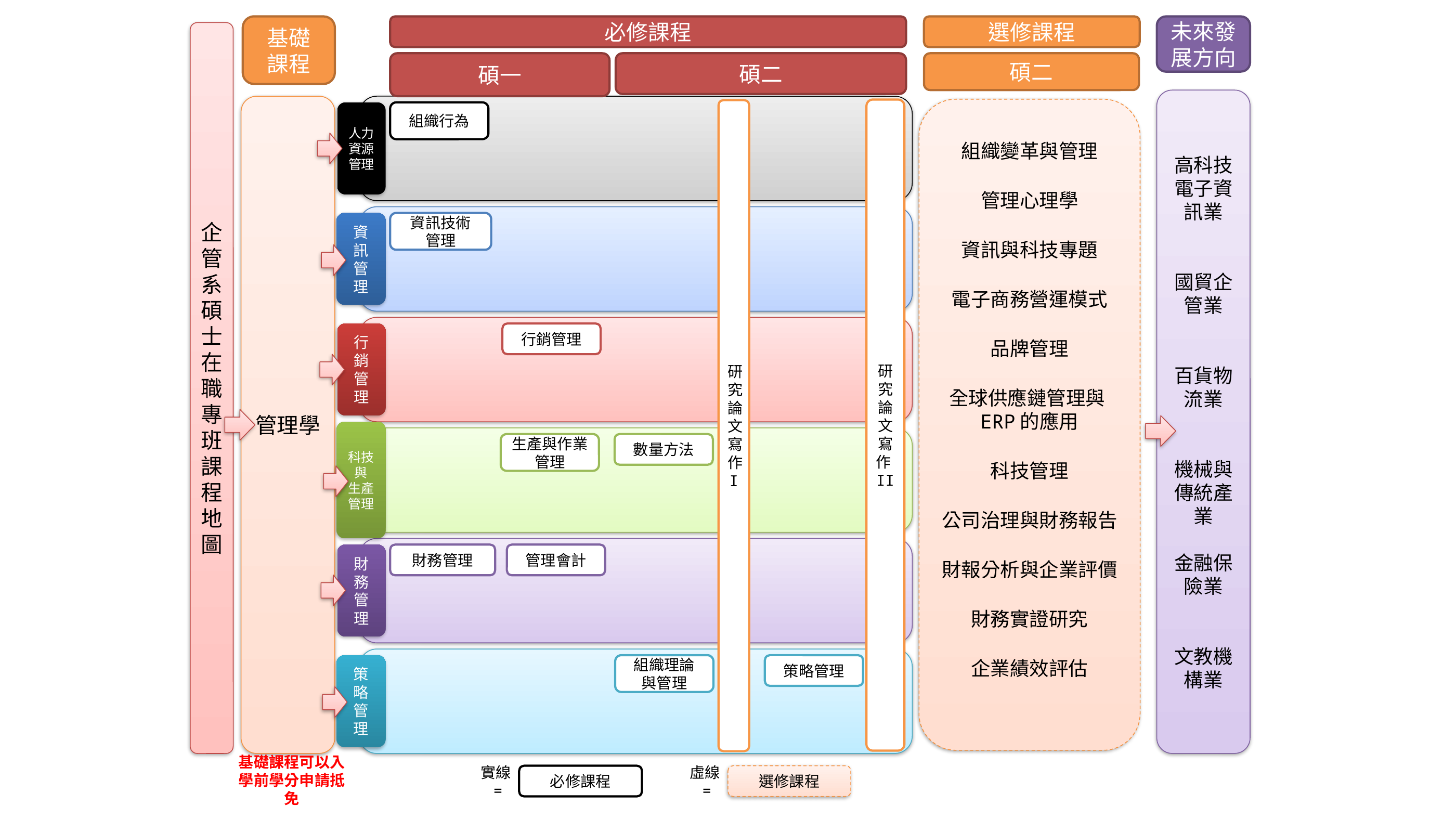

基礎
課程
必修課程
選修課程
未來發展方向
企管系碩士在職專班課程地圖
碩一
碩二
碩二
高科技電子資訊業

國貿企管業

百貨物流業

機械與傳統產業

金融保險業

文教機構業
管理學

組織變革與管理
管理心理學
資訊與科技專題
電子商務營運模式
品牌管理
全球供應鏈管理與ERP的應用
科技管理
公司治理與財務報告
財報分析與企業評價
財務實證研究
企業績效評估

研究論文寫作II
研究論文寫作I
人力資源
管理

資訊管理

行銷管理

科技與
生產管理

財務管理

策略管理

組織行為
資訊技術
管理
行銷管理

數量方法
生產與作業
管理
財務管理
管理會計
組織理論
與管理
策略管理
基礎課程可以入學前學分申請抵免
實線=
必修課程
虛線=
選修課程